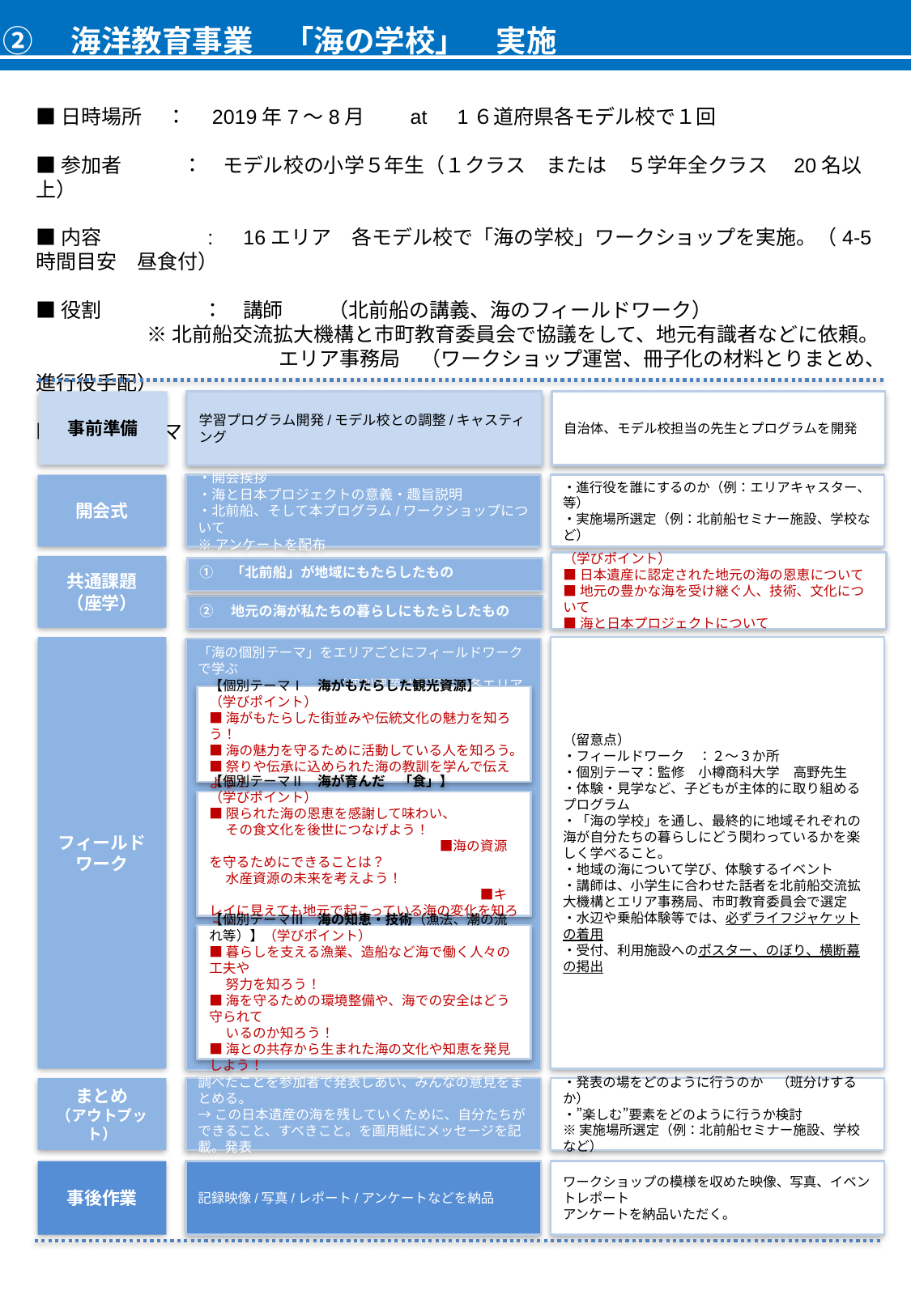

②　海洋教育事業　「海の学校」　実施
■日時場所　 ：　2019年7～8月　　at　1６道府県各モデル校で１回

■参加者　　　：　モデル校の小学５年生（１クラス　または　５学年全クラス　20名以上）

■内容　　　　　:　16エリア　各モデル校で「海の学校」ワークショップを実施。（4-5時間目安　昼食付）

■役割　　　　　：　講師　　 （北前船の講義、海のフィールドワーク）
                         ※北前船交流拡大機構と市町教育委員会で協議をして、地元有識者などに依頼。
　　　　　　　　　　　　エリア事務局　（ワークショップ運営、冊子化の材料とりまとめ、進行役手配）

■実施フォーマット　 ：

■成果物　　　：　海の宝を伝えるための動画（各エリア２分尺×16エリア）+冊子制作用資料

事前準備
学習プログラム開発/モデル校との調整/キャスティング
自治体、モデル校担当の先生とプログラムを開発
開会式
・開会挨拶
・海と日本プロジェクトの意義・趣旨説明
・北前船、そして本プログラム/ワークショップについて
※アンケートを配布
・進行役を誰にするのか（例：エリアキャスター、等）
・実施場所選定（例：北前船セミナー施設、学校など）
（学びポイント）
■日本遺産に認定された地元の海の恩恵について
■地元の豊かな海を受け継ぐ人、技術、文化について
■海と日本プロジェクトについて
共通課題（座学）
①　「北前船」が地域にもたらしたもの

②　地元の海が私たちの暮らしにもたらしたもの
フィールド
ワーク
（留意点）
・フィールドワーク　：２～３か所
・個別テーマ：監修　小樽商科大学　高野先生
・体験・見学など、子どもが主体的に取り組めるプログラム
・「海の学校」を通し、最終的に地域それぞれの海が自分たちの暮らしにどう関わっているかを楽しく学べること。
・地域の海について学び、体験するイベント
・講師は、小学生に合わせた話者を北前船交流拡大機構とエリア事務局、市町教育委員会で選定
・水辺や乗船体験等では、必ずライフジャケットの着用
・受付、利用施設へのポスター、のぼり、横断幕の掲出
「海の個別テーマ」をエリアごとにフィールドワークで学ぶ
　　　　　　　　　　（個別課題は下記から各エリア１つ選定）

【個別テーマⅠ　海がもたらした観光資源】
（学びポイント）
■海がもたらした街並みや伝統文化の魅力を知ろう！
■海の魅力を守るために活動している人を知ろう。
■祭りや伝承に込められた海の教訓を学んで伝えよう！
【個別テーマⅡ　海が育んだ　「食」】
（学びポイント）
■限られた海の恩恵を感謝して味わい、
　 その食文化を後世につなげよう！　　　　　　　　　　　　　　　　　　　　　　　■海の資源を守るためにできることは？
　 水産資源の未来を考えよう！　　　　　　　　　　　　　　　　　　　　　　　　　　　　■キレイに見えても地元で起こっている海の変化を知ろう！
【個別テーマⅢ　海の知恵・技術（漁法、潮の流れ等）】（学びポイント）
■暮らしを支える漁業、造船など海で働く人々の工夫や
　 努力を知ろう！
■海を守るための環境整備や、海での安全はどう守られて
　 いるのか知ろう！
■海との共存から生まれた海の文化や知恵を発見しよう！
まとめ
（アウトプット）
調べたことを参加者で発表しあい、みんなの意見をまとめる。
→この日本遺産の海を残していくために、自分たちができること、すべきこと。を画用紙にメッセージを記載。発表
・発表の場をどのように行うのか　（班分けするか）
・”楽しむ”要素をどのように行うか検討
※実施場所選定（例：北前船セミナー施設、学校など）
事後作業
記録映像/写真/レポート/アンケートなどを納品
ワークショップの模様を収めた映像、写真、イベントレポート
アンケートを納品いただく。